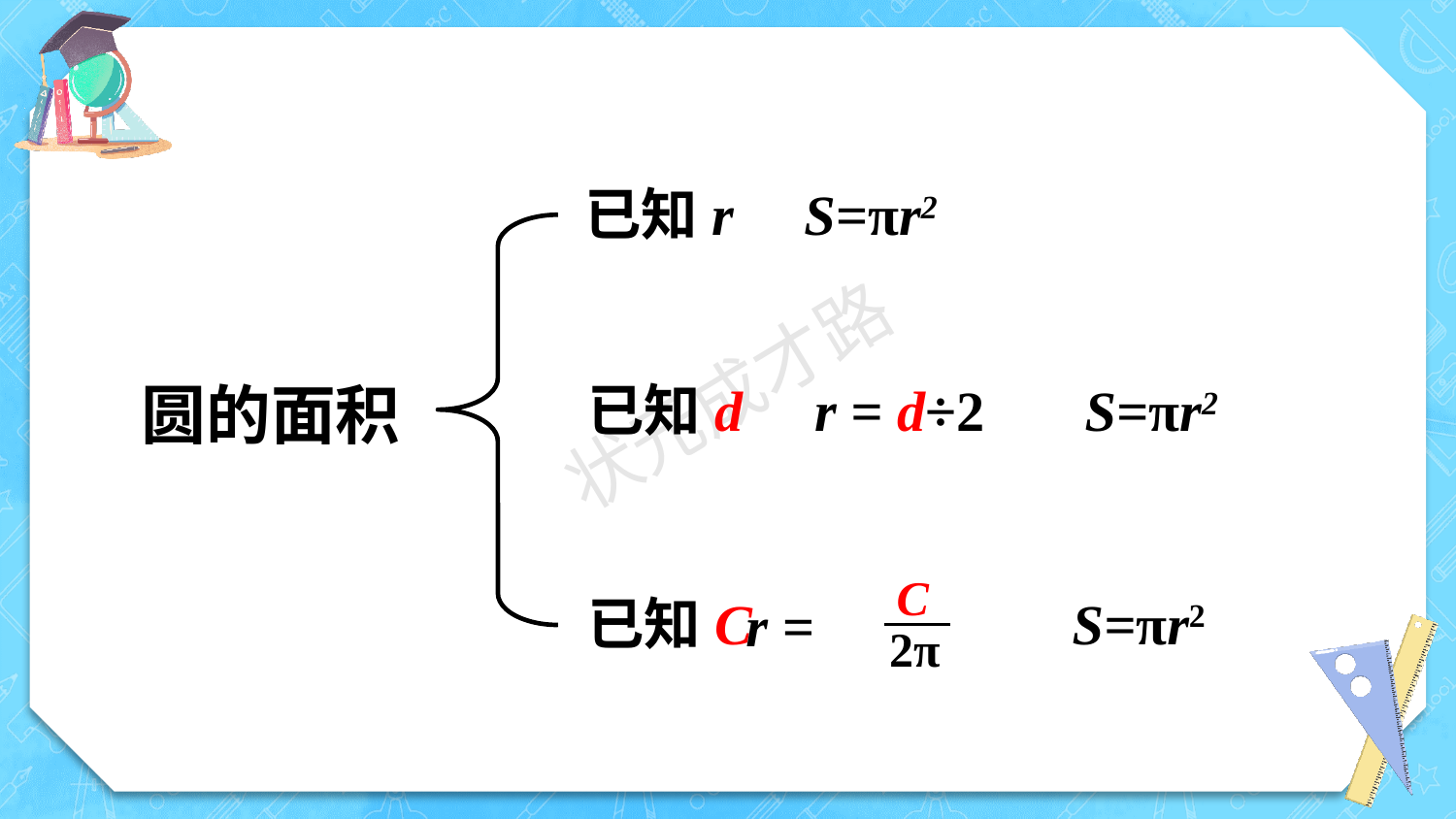

已知r     S=πr2

圆的面积
r = d÷2
已知d
 S=πr2
C
2π
已知C
S=πr2
r =